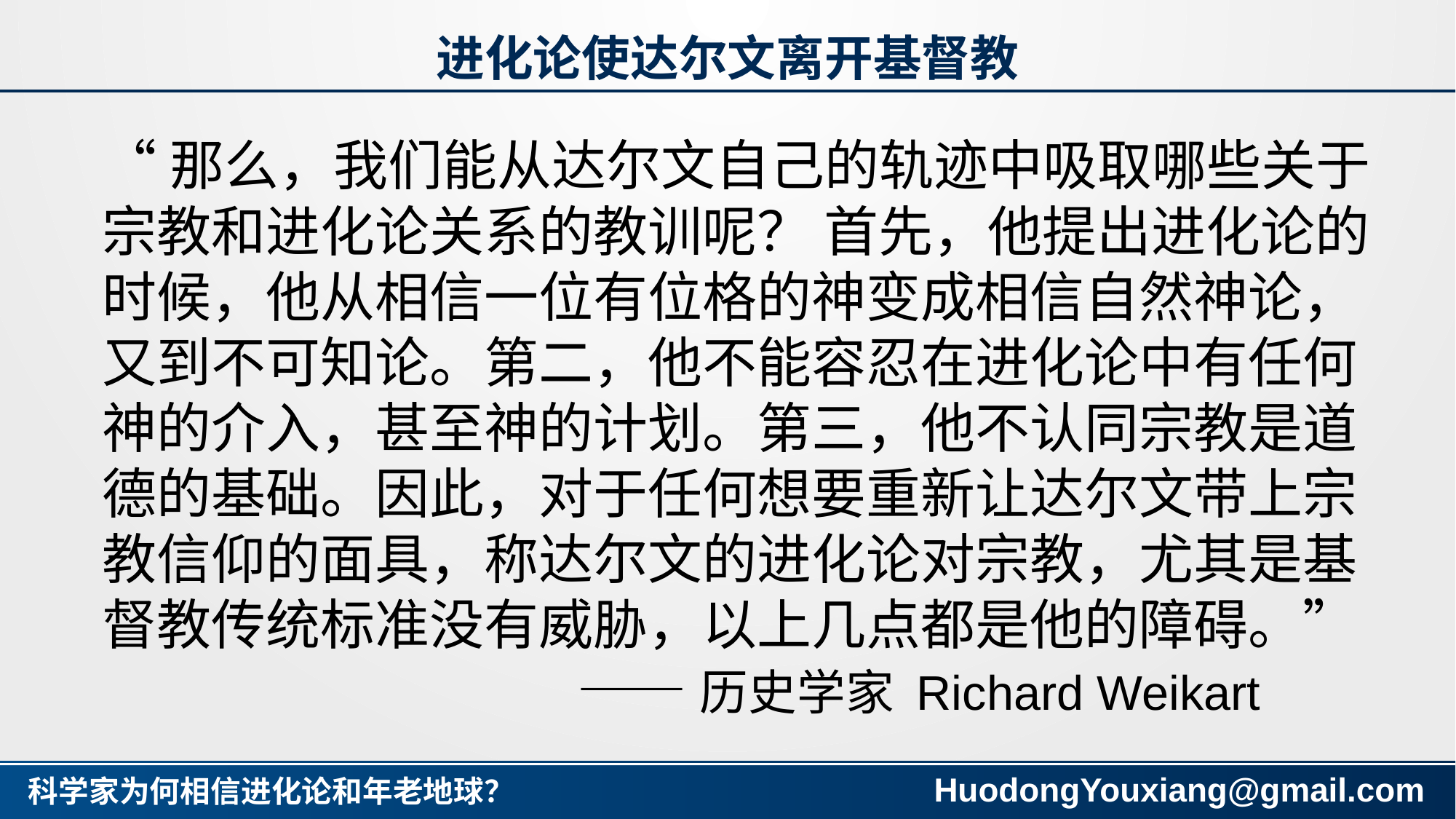

# 进化论使达尔文离开基督教
“那么，我们能从达尔文自己的轨迹中吸取哪些关于宗教和进化论关系的教训呢？ 首先，他提出进化论的时候，他从相信一位有位格的神变成相信自然神论，又到不可知论。第二，他不能容忍在进化论中有任何神的介入，甚至神的计划。第三，他不认同宗教是道德的基础。因此，对于任何想要重新让达尔文带上宗教信仰的面具，称达尔文的进化论对宗教，尤其是基督教传统标准没有威胁，以上几点都是他的障碍。”
                                       ——历史学家 Richard Weikart